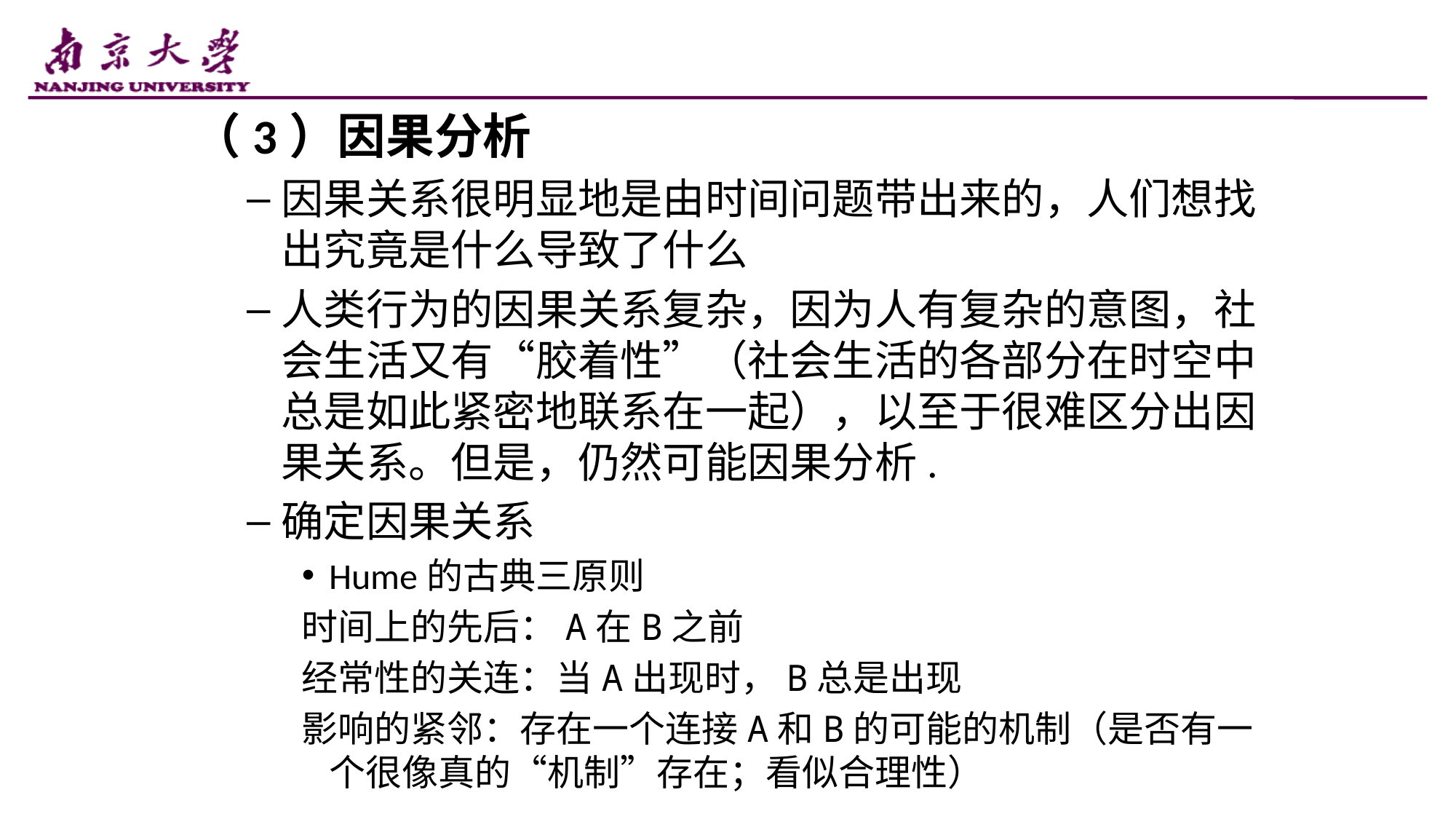

（3）因果分析
因果关系很明显地是由时间问题带出来的，人们想找出究竟是什么导致了什么
人类行为的因果关系复杂，因为人有复杂的意图，社会生活又有“胶着性”（社会生活的各部分在时空中总是如此紧密地联系在一起），以至于很难区分出因果关系。但是，仍然可能因果分析.
确定因果关系
Hume的古典三原则
时间上的先后：A在B之前
经常性的关连：当A出现时，B总是出现
影响的紧邻：存在一个连接A和B的可能的机制（是否有一个很像真的“机制”存在；看似合理性）